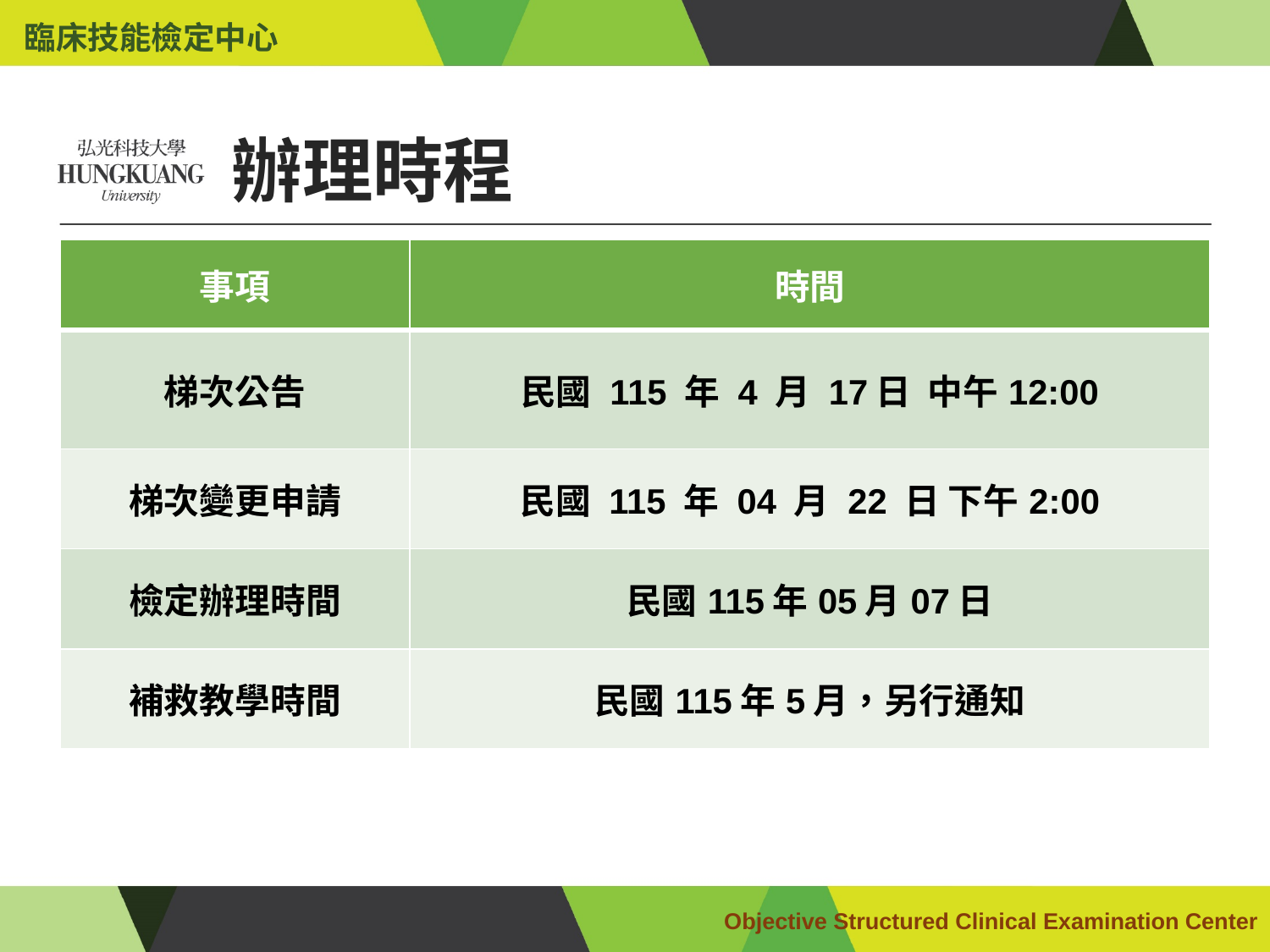

臨床技能檢定中心
# 辦理時程
| 事項 | 時間 |
| --- | --- |
| 梯次公告 | 民國 115 年 4 月 17日 中午12:00 |
| 梯次變更申請 | 民國 115 年 04 月 22 日 下午2:00 |
| 檢定辦理時間 | 民國115年05月07日 |
| 補救教學時間 | 民國115年5月，另行通知 |
Objective Structured Clinical Examination Center